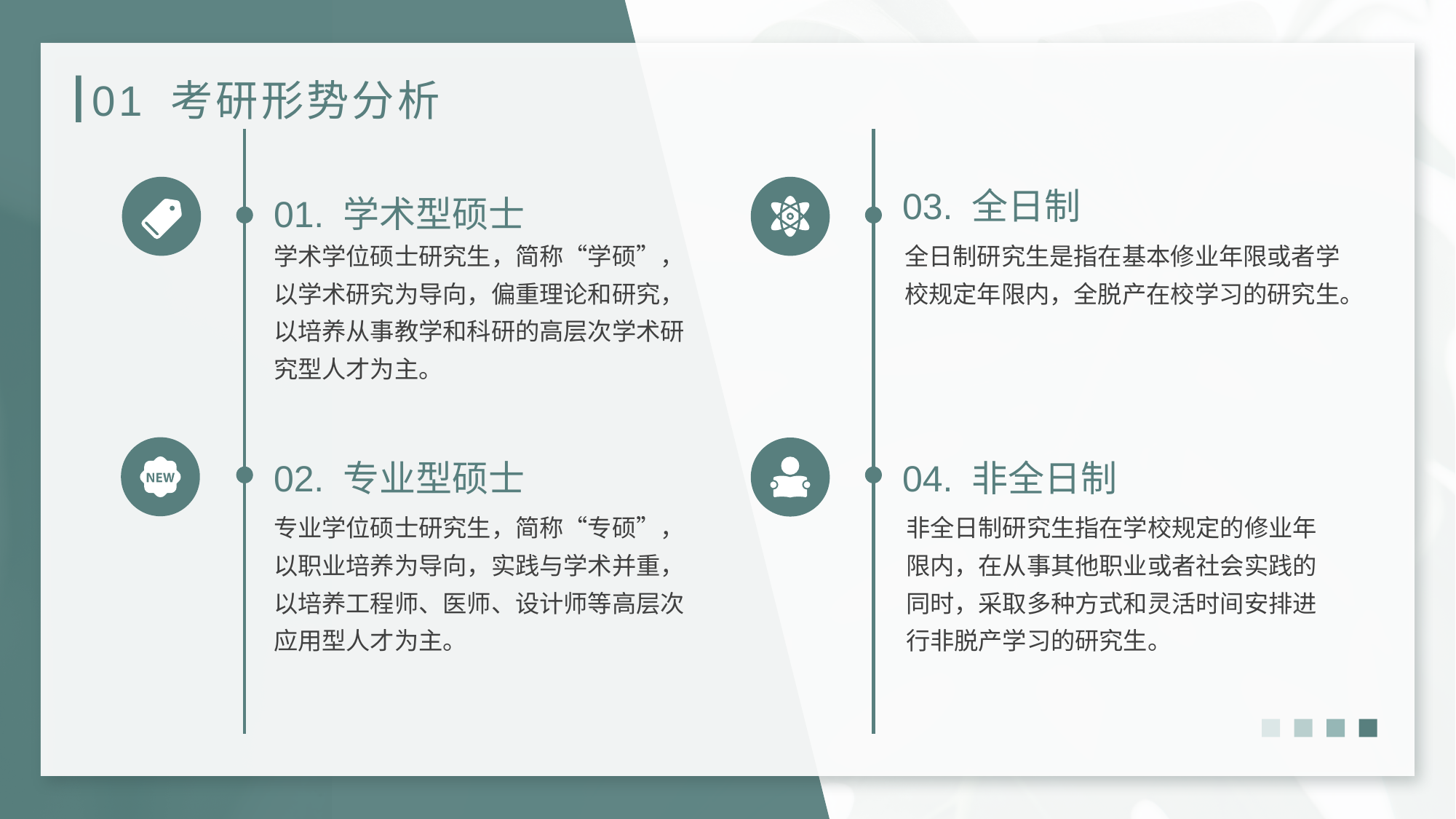

# 01 考研形势分析

03. 全日制
01. 学术型硕士

学术学位硕士研究生，简称“学硕”，以学术研究为导向，偏重理论和研究，以培养从事教学和科研的高层次学术研究型人才为主。
全日制研究生是指在基本修业年限或者学校规定年限内，全脱产在校学习的研究生。

02. 专业型硕士
04. 非全日制

专业学位硕士研究生，简称“专硕”，以职业培养为导向，实践与学术并重，以培养工程师、医师、设计师等高层次应用型人才为主。
非全日制研究生指在学校规定的修业年限内，在从事其他职业或者社会实践的同时，采取多种方式和灵活时间安排进行非脱产学习的研究生。